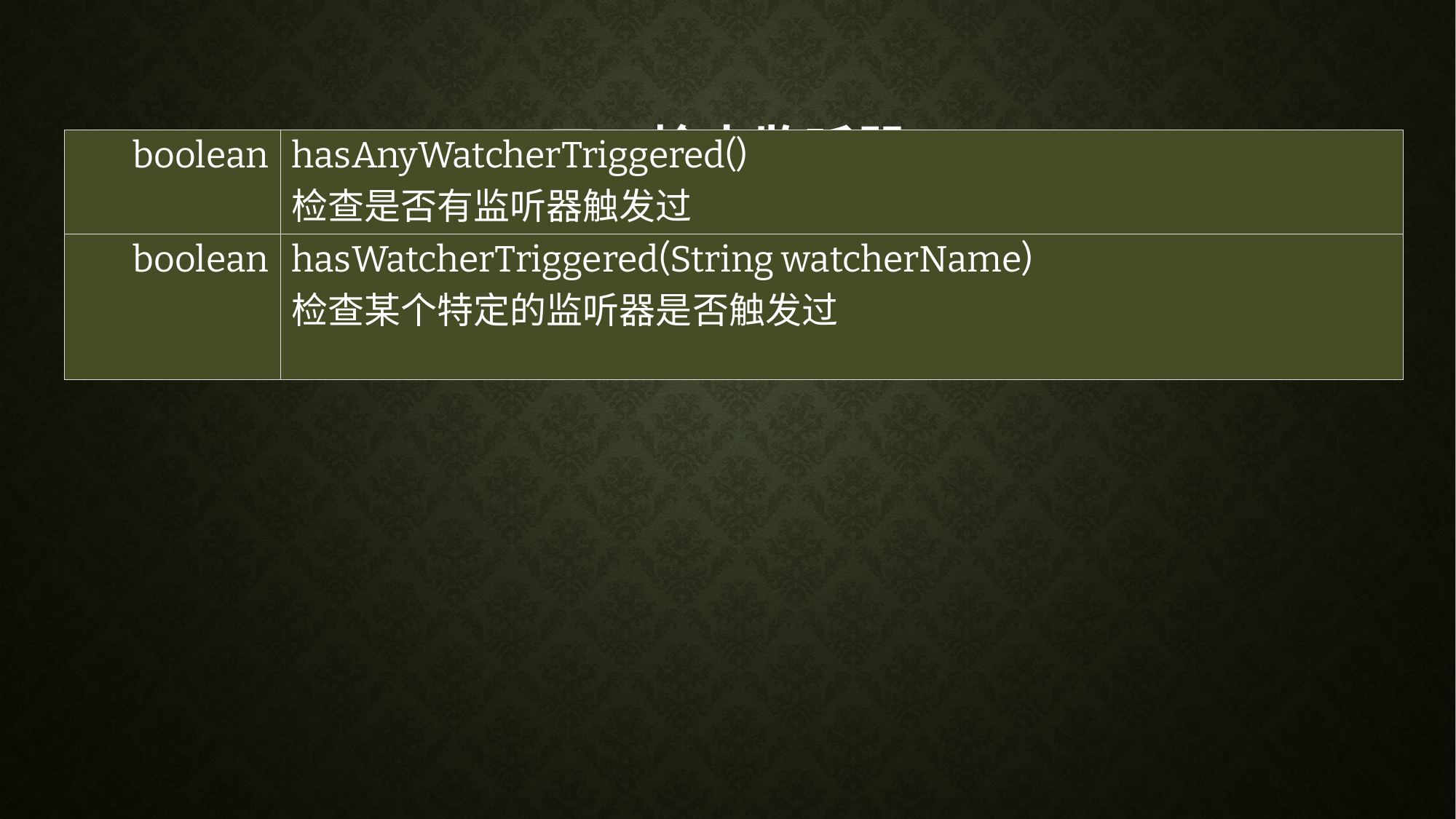

# 三、检查监听器
| boolean | hasAnyWatcherTriggered() 检查是否有监听器触发过 |
| --- | --- |
| boolean | hasWatcherTriggered(String watcherName) 检查某个特定的监听器是否触发过 |